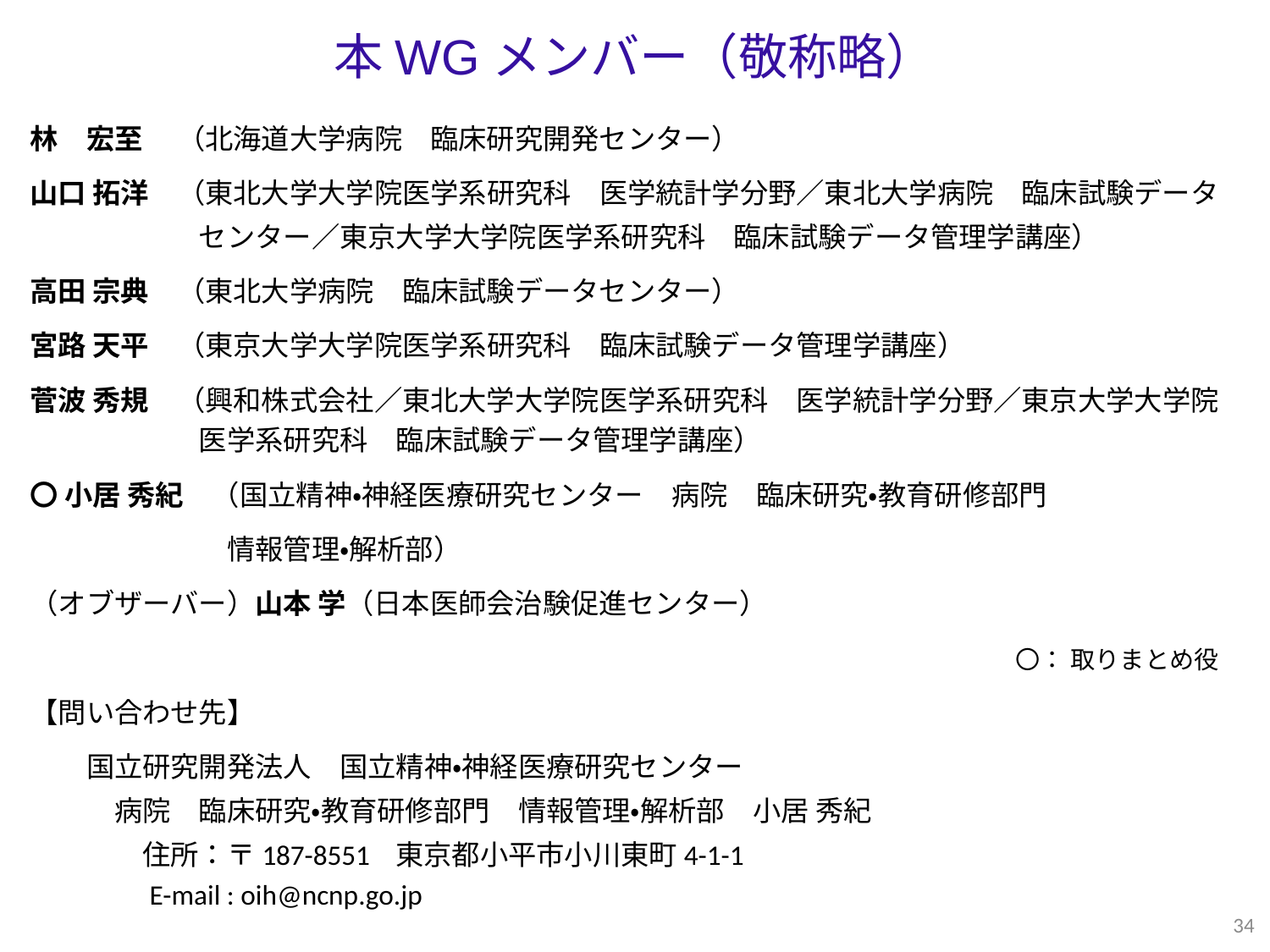

本WGメンバー（敬称略）
林　宏至 　（北海道大学病院　臨床研究開発センター）
山口 拓洋　（東北大学大学院医学系研究科　医学統計学分野／東北大学病院　臨床試験データ
　　　　　　センター／東京大学大学院医学系研究科　臨床試験データ管理学講座）
高田 宗典　（東北大学病院　臨床試験データセンター）
宮路 天平　（東京大学大学院医学系研究科　臨床試験データ管理学講座）
菅波 秀規　（興和株式会社／東北大学大学院医学系研究科　医学統計学分野／東京大学大学院
　　　　　　医学系研究科　臨床試験データ管理学講座）
〇 小居 秀紀　（国立精神・神経医療研究センター　病院　臨床研究・教育研修部門
　　　　　　　情報管理・解析部）
（オブザーバー）山本 学（日本医師会治験促進センター）

【問い合わせ先】
　　国立研究開発法人　国立精神・神経医療研究センター
　　　病院　臨床研究・教育研修部門　情報管理・解析部　小居 秀紀
　　　　住所：〒187-8551   東京都小平市小川東町4-1-1
　　　　E-mail : oih@ncnp.go.jp

〇： 取りまとめ役
34